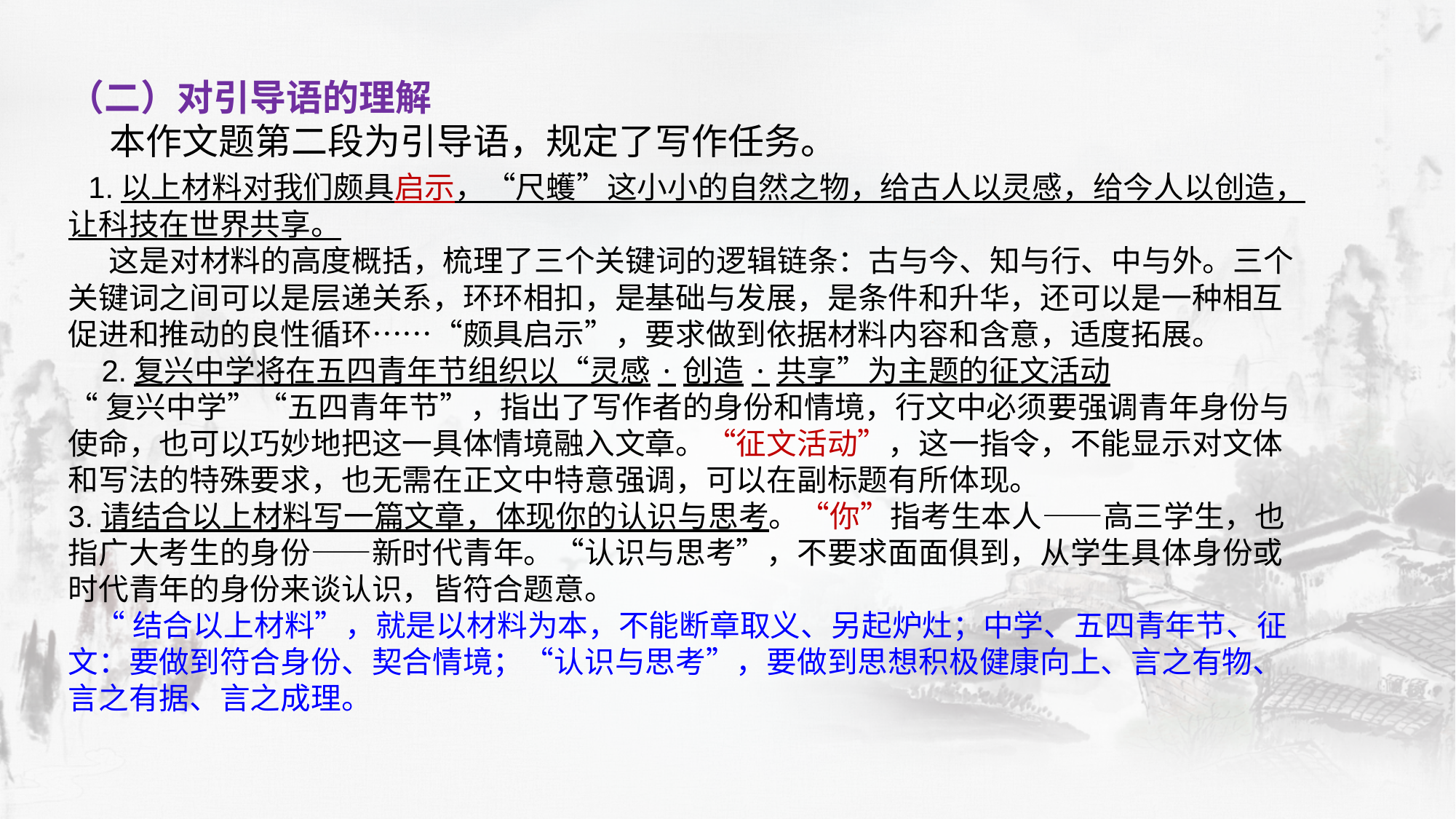

（二）对引导语的理解
    本作文题第二段为引导语，规定了写作任务。
  1.以上材料对我们颇具启示，“尺蠖”这小小的自然之物，给古人以灵感，给今人以创造，让科技在世界共享。
     这是对材料的高度概括，梳理了三个关键词的逻辑链条：古与今、知与行、中与外。三个关键词之间可以是层递关系，环环相扣，是基础与发展，是条件和升华，还可以是一种相互促进和推动的良性循环……“颇具启示”，要求做到依据材料内容和含意，适度拓展。
    2.复兴中学将在五四青年节组织以“灵感·创造·共享”为主题的征文活动
“复兴中学”“五四青年节”，指出了写作者的身份和情境，行文中必须要强调青年身份与使命，也可以巧妙地把这一具体情境融入文章。“征文活动”，这一指令，不能显示对文体和写法的特殊要求，也无需在正文中特意强调，可以在副标题有所体现。
3.请结合以上材料写一篇文章，体现你的认识与思考。“你”指考生本人——高三学生，也指广大考生的身份——新时代青年。“认识与思考”，不要求面面俱到，从学生具体身份或时代青年的身份来谈认识，皆符合题意。
    “结合以上材料”，就是以材料为本，不能断章取义、另起炉灶；中学、五四青年节、征文：要做到符合身份、契合情境；“认识与思考”，要做到思想积极健康向上、言之有物、言之有据、言之成理。